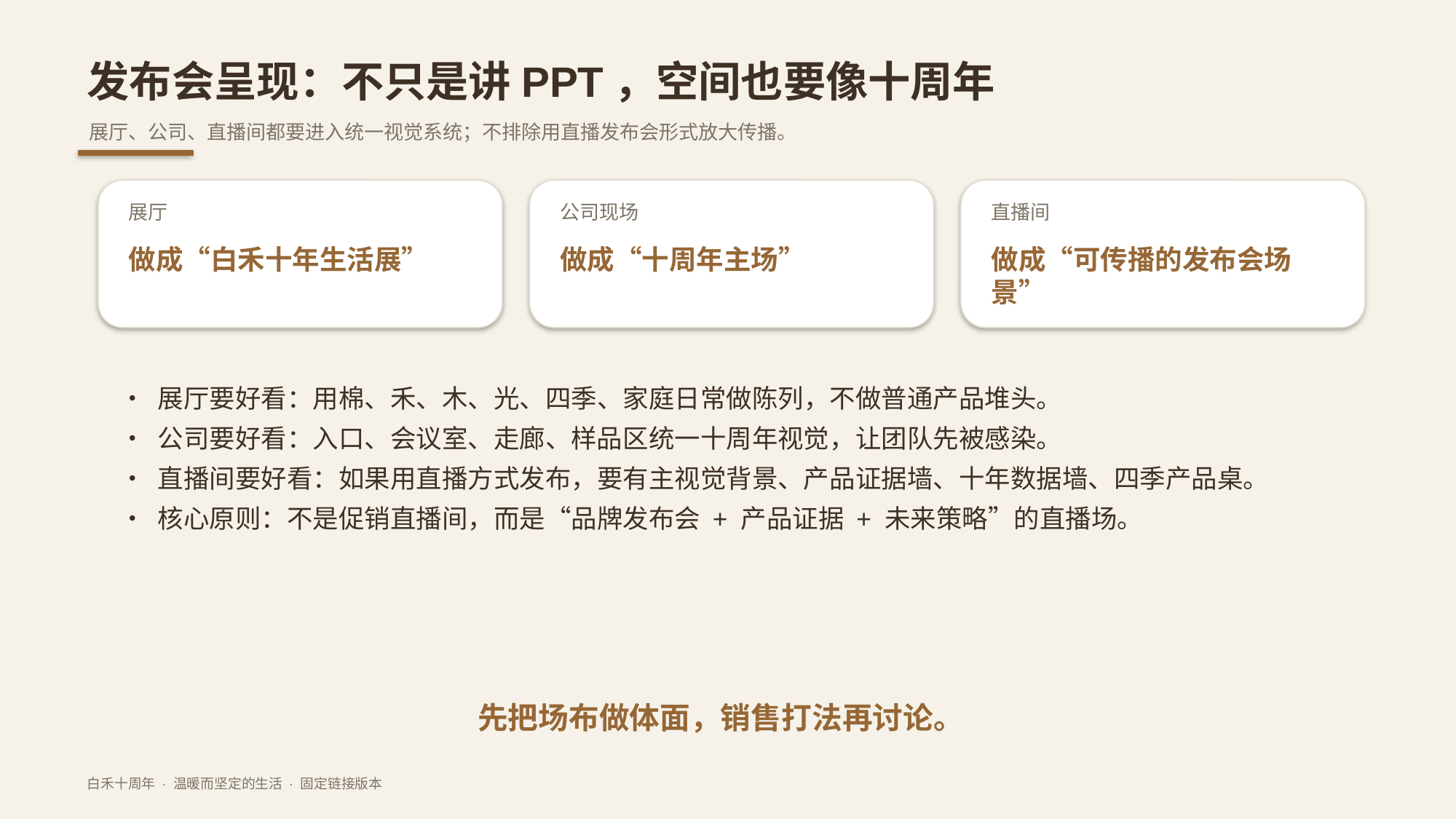

发布会呈现：不只是讲PPT，空间也要像十周年
展厅、公司、直播间都要进入统一视觉系统；不排除用直播发布会形式放大传播。

展厅
公司现场
直播间
做成“白禾十年生活展”
做成“十周年主场”
做成“可传播的发布会场景”
• 展厅要好看：用棉、禾、木、光、四季、家庭日常做陈列，不做普通产品堆头。
• 公司要好看：入口、会议室、走廊、样品区统一十周年视觉，让团队先被感染。
• 直播间要好看：如果用直播方式发布，要有主视觉背景、产品证据墙、十年数据墙、四季产品桌。
• 核心原则：不是促销直播间，而是“品牌发布会 + 产品证据 + 未来策略”的直播场。
先把场布做体面，销售打法再讨论。
白禾十周年 · 温暖而坚定的生活 · 固定链接版本